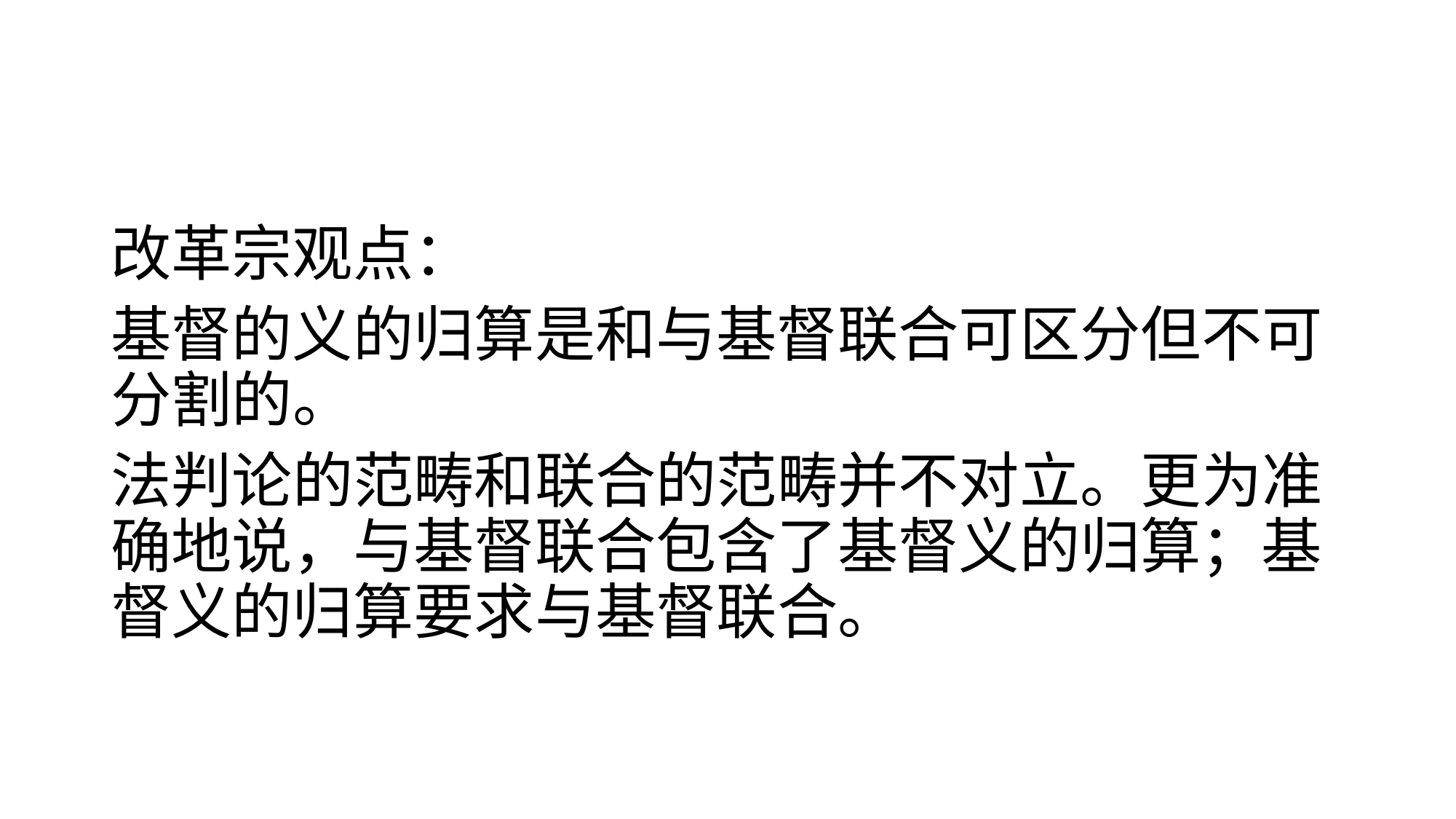

#
改革宗观点：
基督的义的归算是和与基督联合可区分但不可分割的。
法判论的范畴和联合的范畴并不对立。更为准确地说，与基督联合包含了基督义的归算；基督义的归算要求与基督联合。